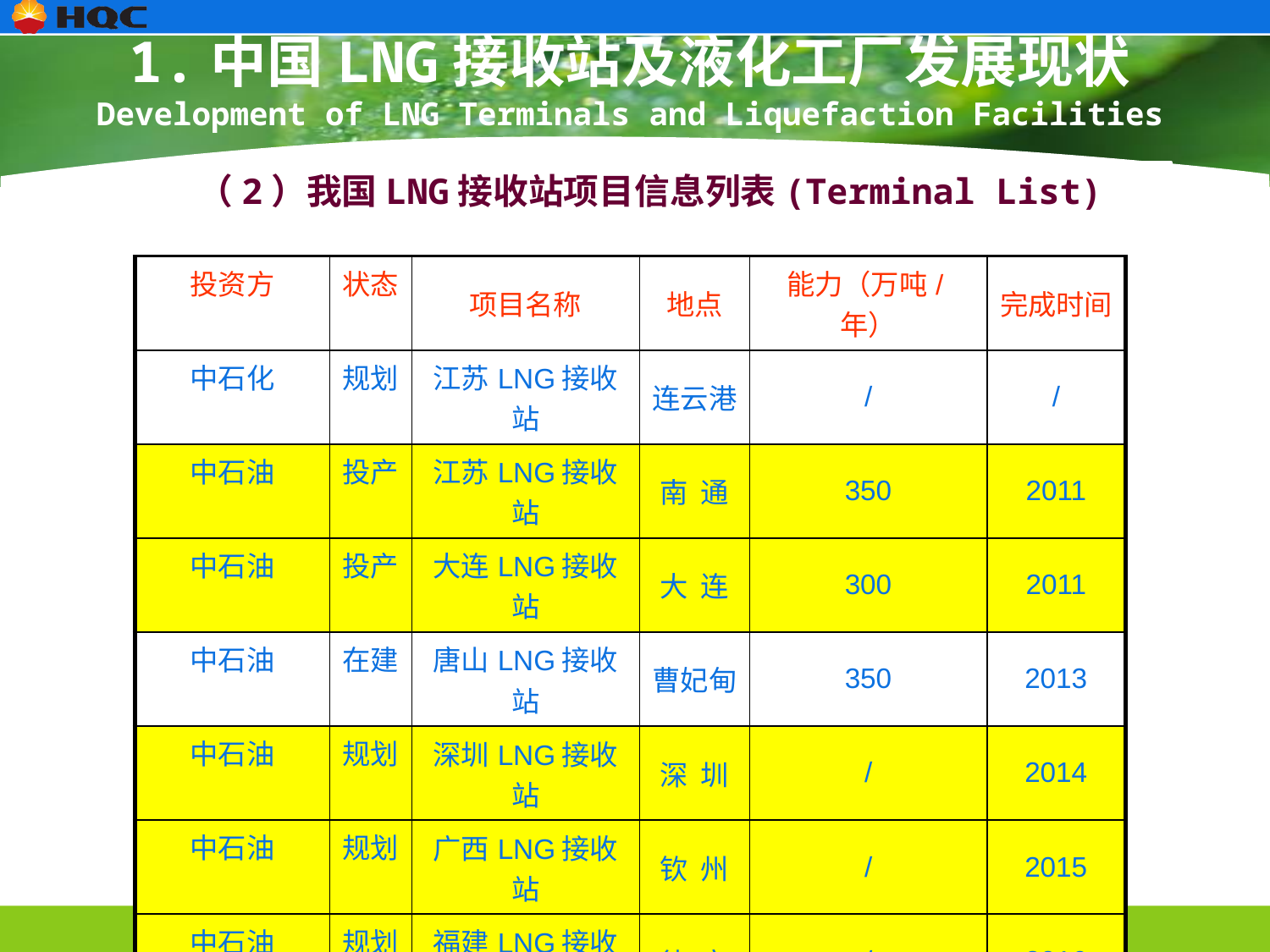

1.中国LNG接收站及液化工厂发展现状
Development of LNG Terminals and Liquefaction Facilities of China
（2）我国LNG接收站项目信息列表(Terminal List)
| 投资方 | 状态 | 项目名称 | 地点 | 能力（万吨/年） | 完成时间 |
| --- | --- | --- | --- | --- | --- |
| 中石化 | 规划 | 江苏LNG接收站 | 连云港 | / | / |
| 中石油 | 投产 | 江苏LNG接收站 | 南 通 | 350 | 2011 |
| 中石油 | 投产 | 大连LNG接收站 | 大 连 | 300 | 2011 |
| 中石油 | 在建 | 唐山LNG接收站 | 曹妃甸 | 350 | 2013 |
| 中石油 | 规划 | 深圳LNG接收站 | 深 圳 | / | 2014 |
| 中石油 | 规划 | 广西LNG接收站 | 钦 州 | / | 2015 |
| 中石油 | 规划 | 福建LNG接收站 | 待 定 | / | 2016 |
| 中石油 | 规划 | 浙江LNG接收站 | 台 州 | / | 2017 |
| 中石油 | 规划 | 山东LNG接收站 | 威 海 | / | 2017 |
| 中石油 | 规划 | 广东LNG接收站 | 揭 阳 | / | 2020 |
| 东莞九丰能源 | 投产 | 东莞LNG接收站 | 东 莞 | 200 | 2012 |